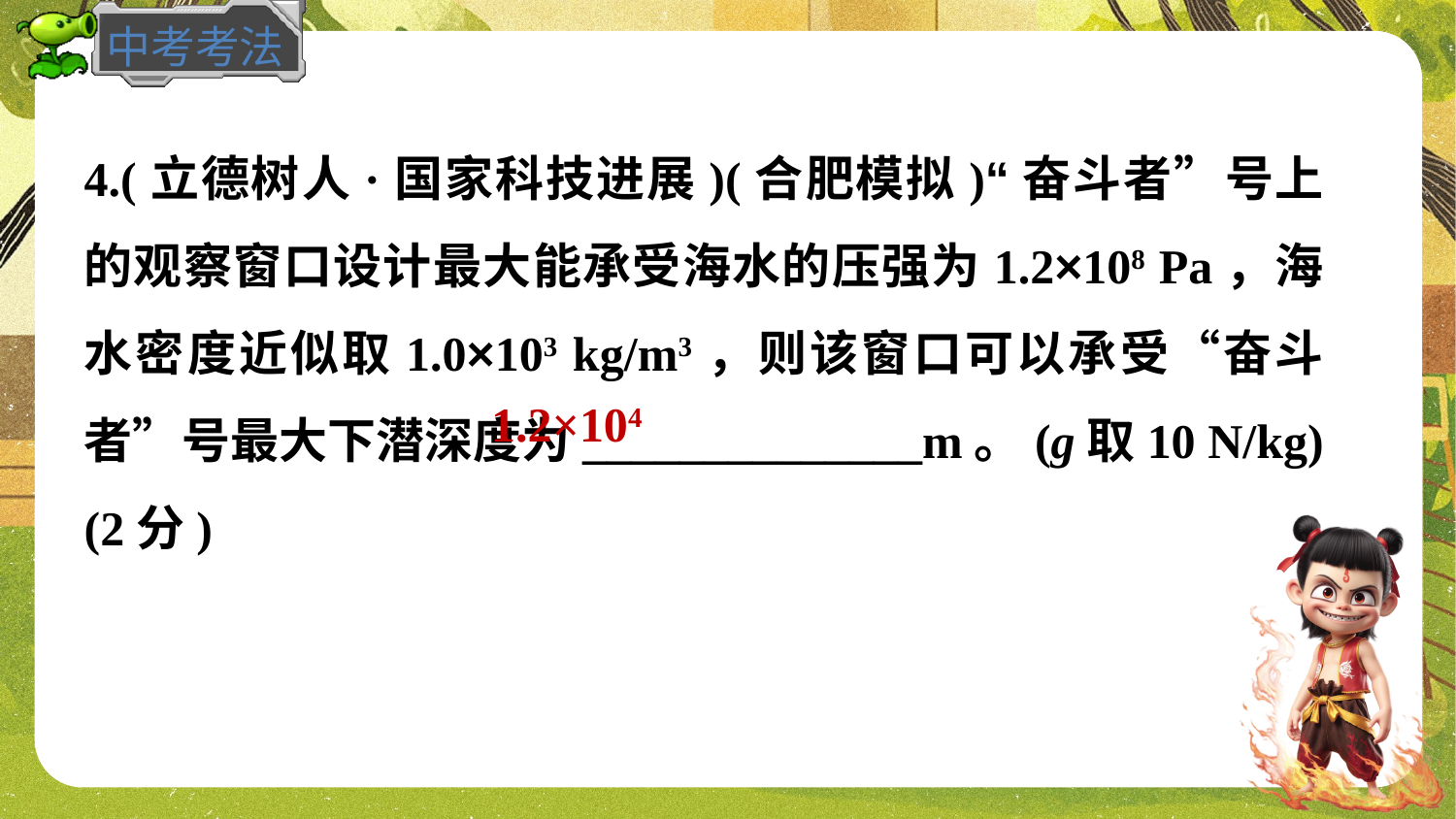

4.(立德树人·国家科技进展)(合肥模拟)“奋斗者”号上的观察窗口设计最大能承受海水的压强为1.2×108 Pa，海水密度近似取1.0×103 kg/m3，则该窗口可以承受“奋斗者”号最大下潜深度为______________m。(g取10 N/kg)(2分)
1.2×104